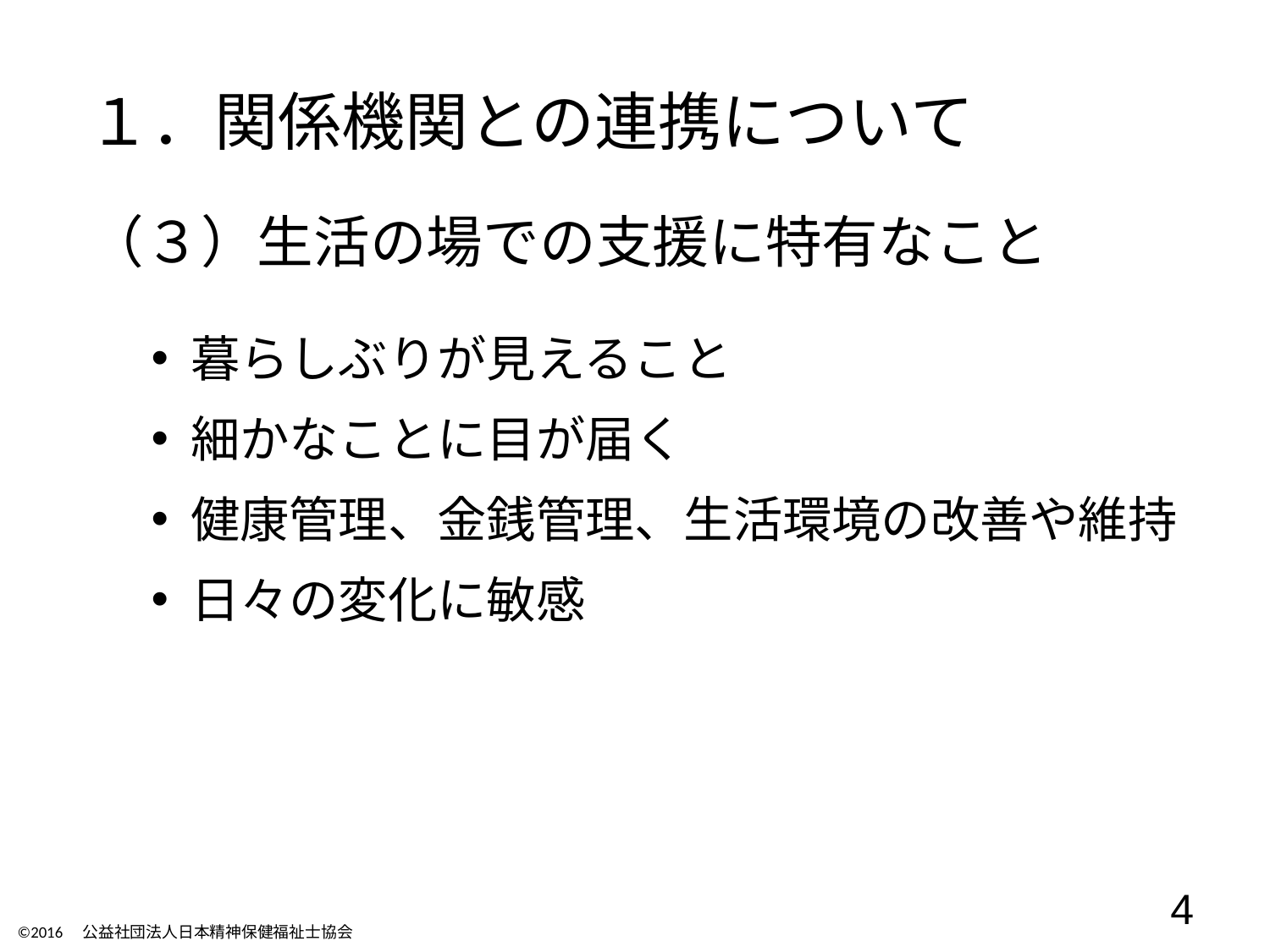

# １．関係機関との連携について
（３）生活の場での支援に特有なこと
暮らしぶりが見えること
細かなことに目が届く
健康管理、金銭管理、生活環境の改善や維持
日々の変化に敏感

4
©2016　公益社団法人日本精神保健福祉士協会